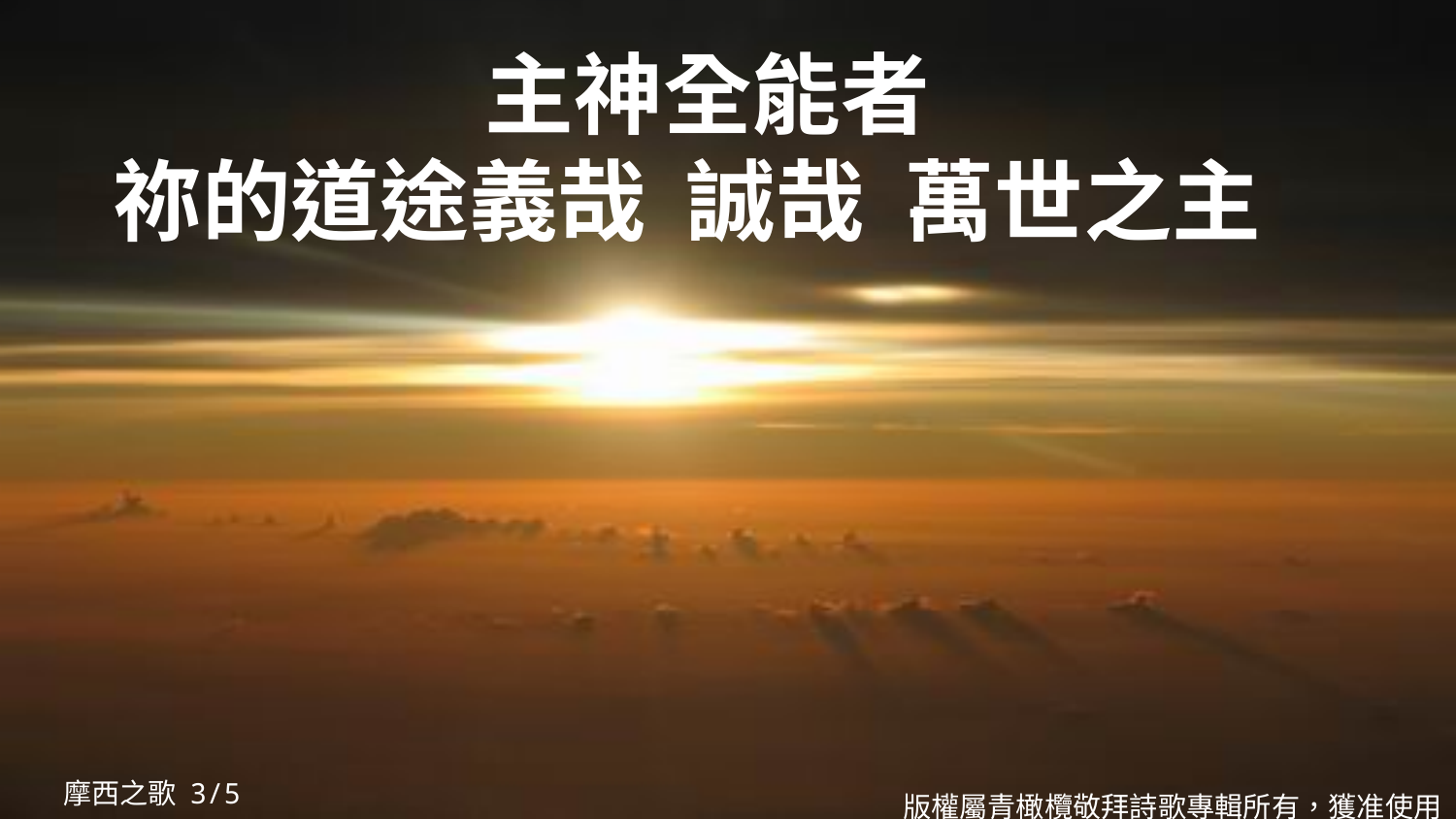

主神全能者
祢的道途義哉  誠哉  萬世之主
摩西之歌 3/5
版權屬青橄欖敬拜詩歌專輯所有，獲准使用